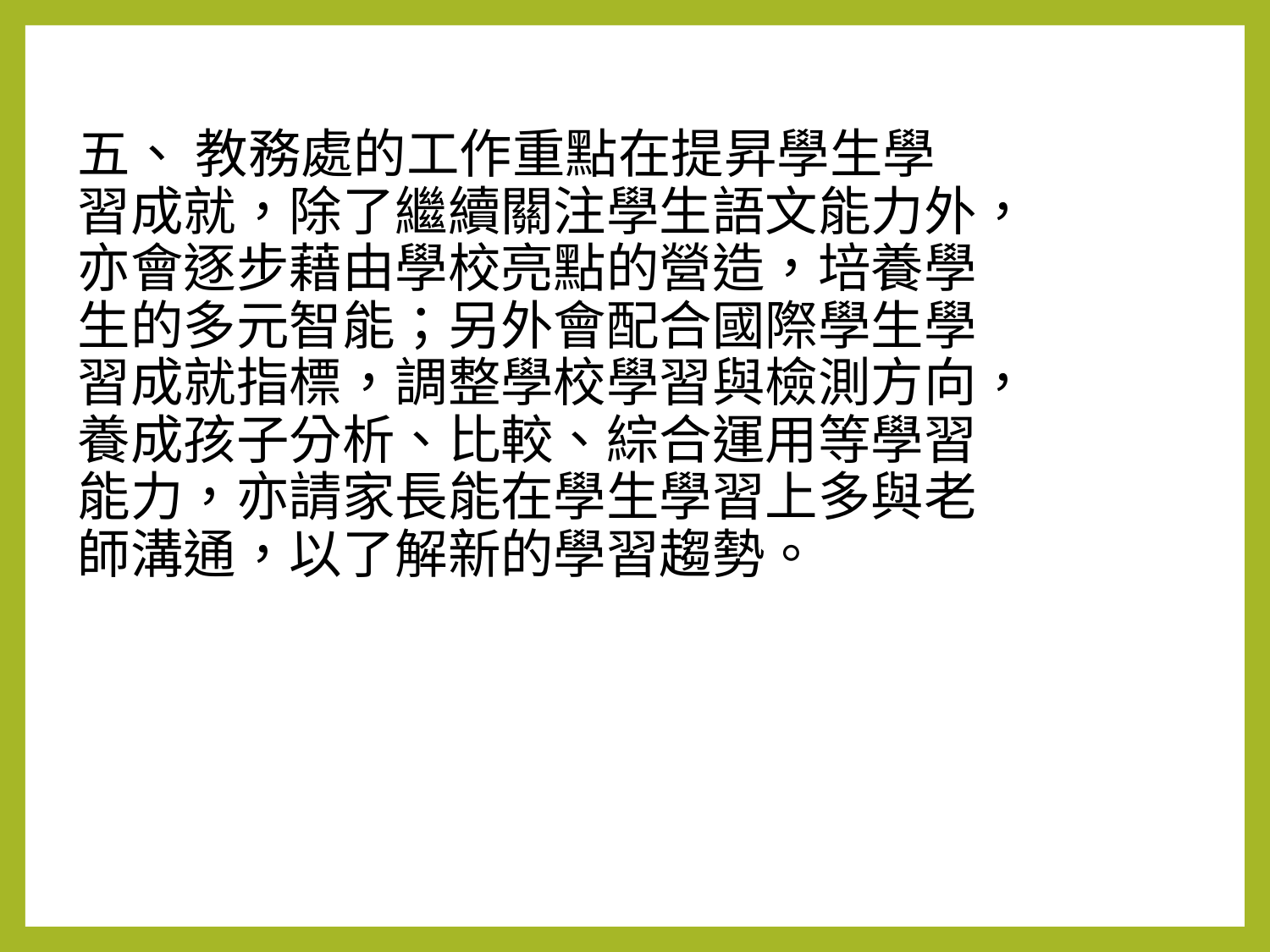

五、 教務處的工作重點在提昇學生學習成就，除了繼續關注學生語文能力外，亦會逐步藉由學校亮點的營造，培養學生的多元智能；另外會配合國際學生學習成就指標，調整學校學習與檢測方向，養成孩子分析、比較、綜合運用等學習能力，亦請家長能在學生學習上多與老師溝通，以了解新的學習趨勢。